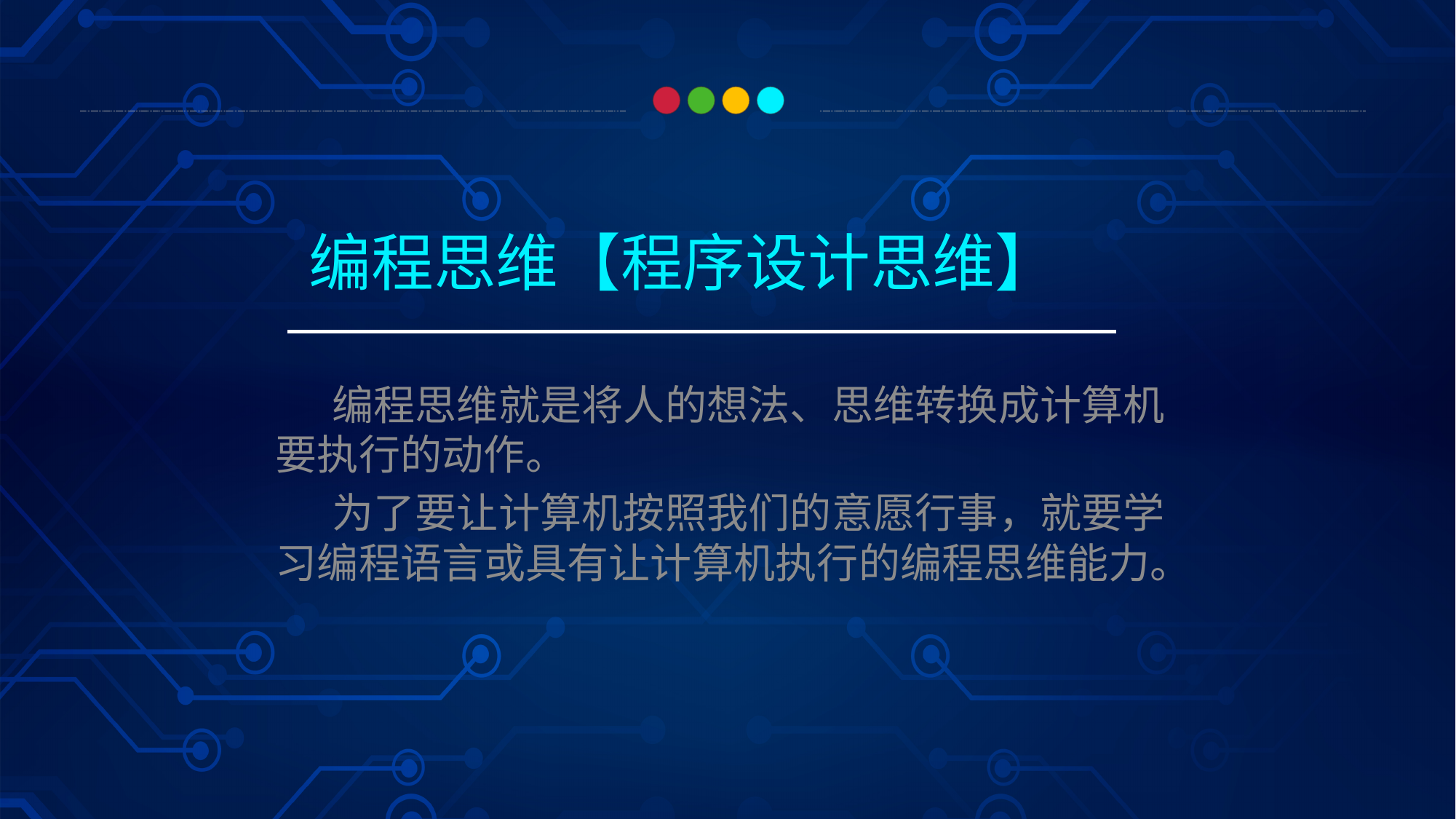

编程思维【程序设计思维】
     编程思维就是将人的想法、思维转换成计算机要执行的动作。
     为了要让计算机按照我们的意愿行事，就要学习编程语言或具有让计算机执行的编程思维能力。